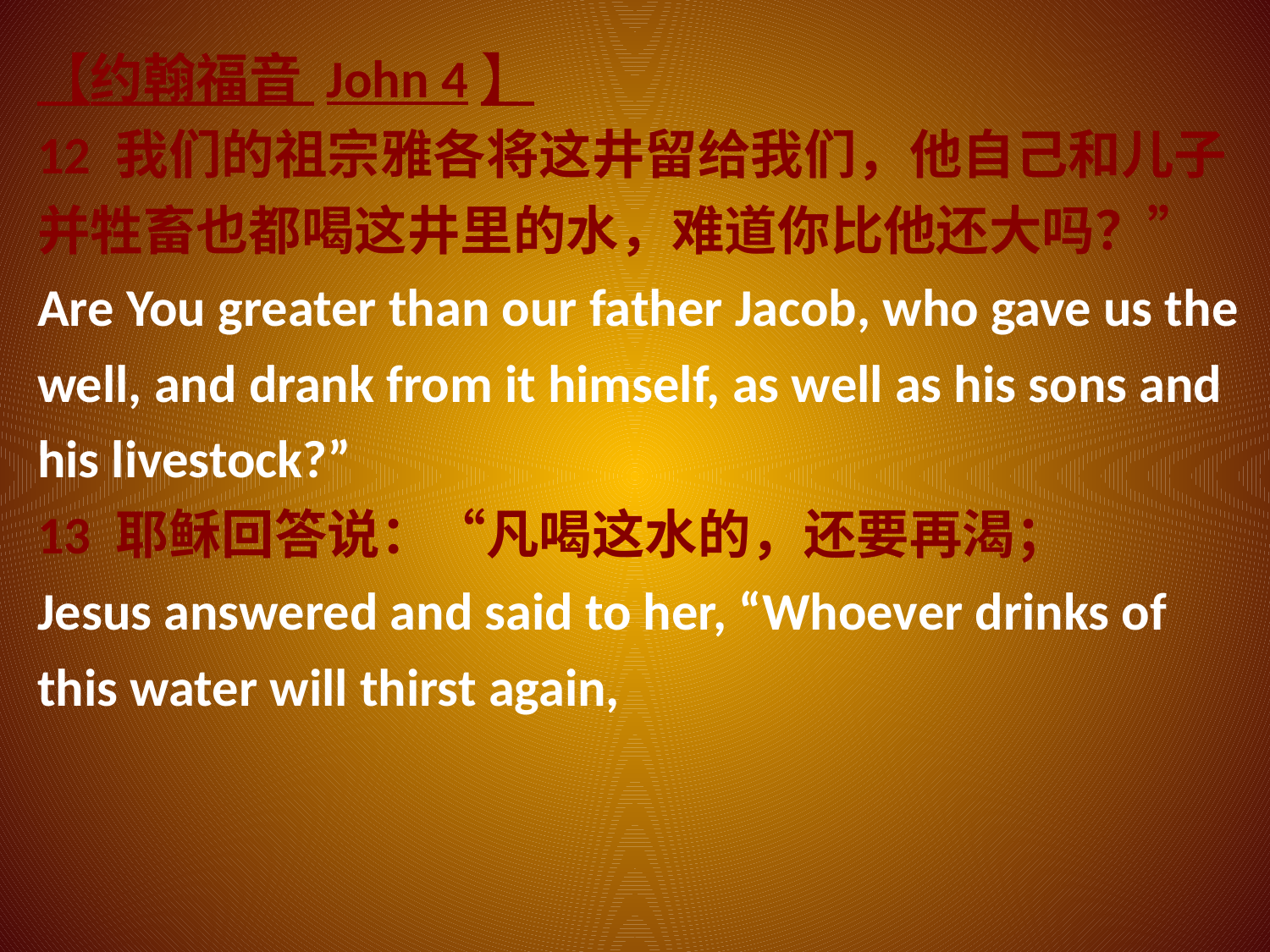

【约翰福音 John 4】
12 我们的祖宗雅各将这井留给我们，他自己和儿子并牲畜也都喝这井里的水，难道你比他还大吗？”
Are You greater than our father Jacob, who gave us the well, and drank from it himself, as well as his sons and his livestock?”
13 耶稣回答说：“凡喝这水的，还要再渴；
Jesus answered and said to her, “Whoever drinks of this water will thirst again,